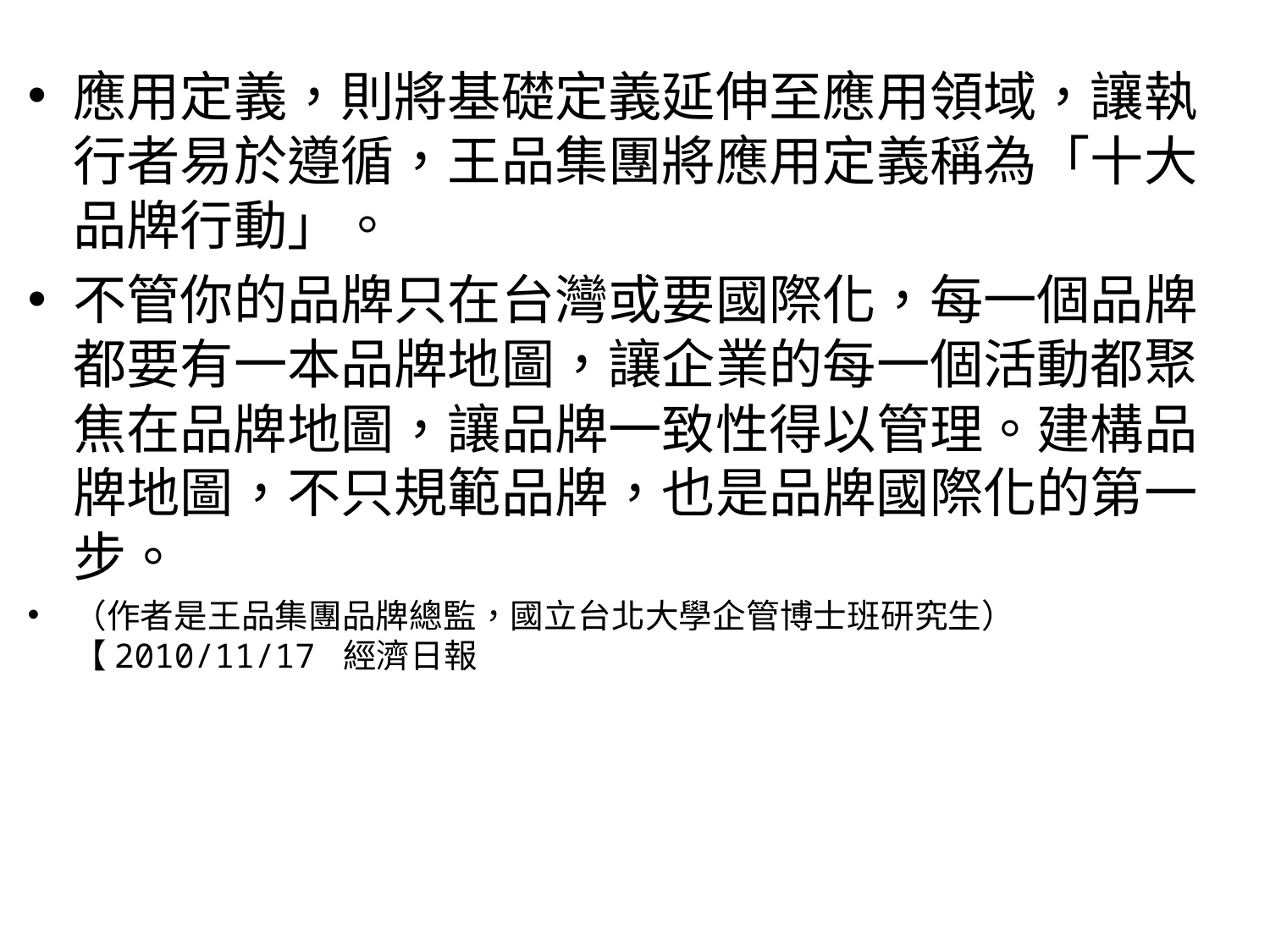

應用定義，則將基礎定義延伸至應用領域，讓執行者易於遵循，王品集團將應用定義稱為「十大品牌行動」。
不管你的品牌只在台灣或要國際化，每一個品牌都要有一本品牌地圖，讓企業的每一個活動都聚焦在品牌地圖，讓品牌一致性得以管理。建構品牌地圖，不只規範品牌，也是品牌國際化的第一步。
（作者是王品集團品牌總監，國立台北大學企管博士班研究生） 【2010/11/17 經濟日報